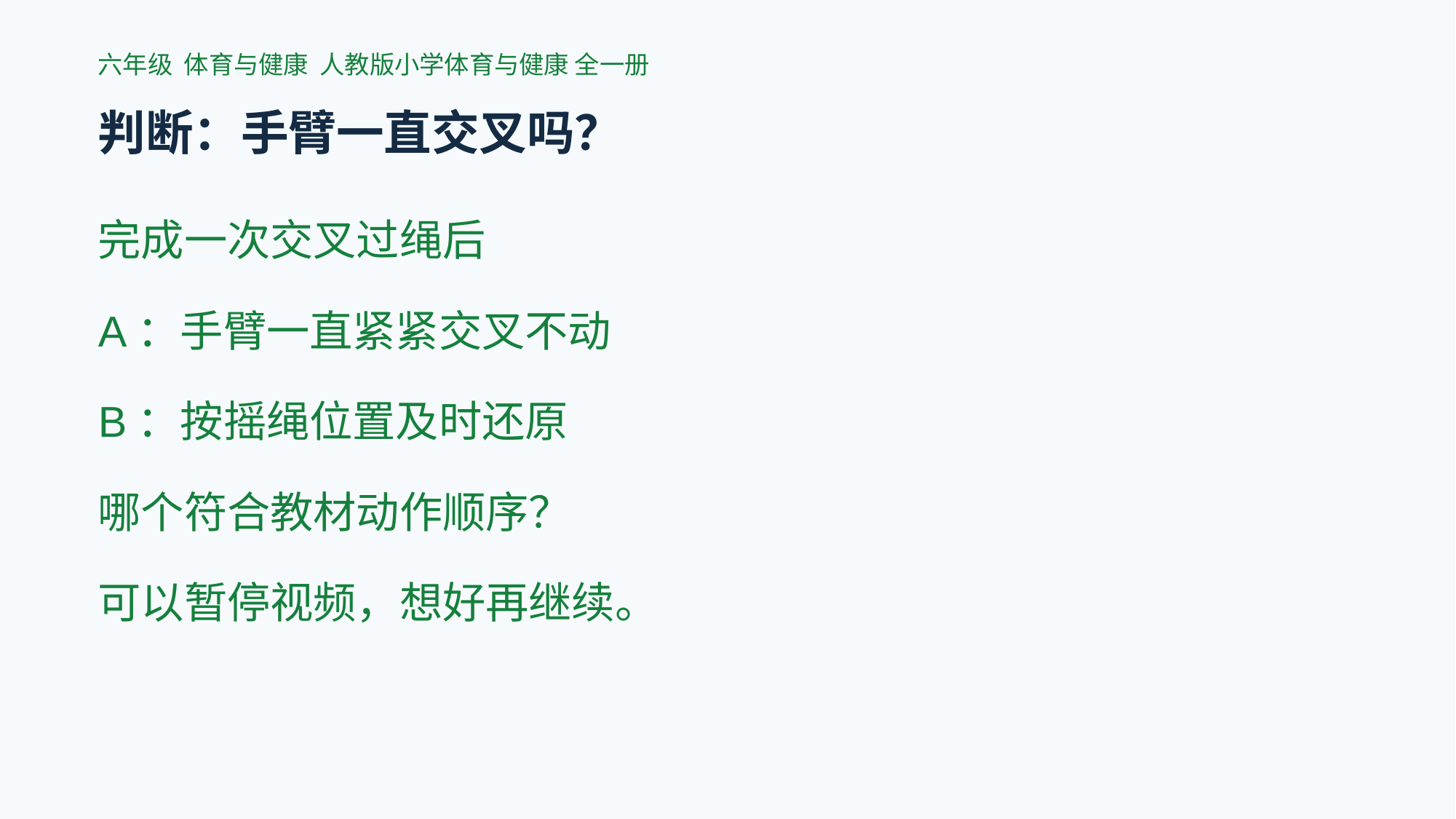

六年级  体育与健康  人教版小学体育与健康 全一册
判断：手臂一直交叉吗？
完成一次交叉过绳后
A：手臂一直紧紧交叉不动
B：按摇绳位置及时还原
哪个符合教材动作顺序？
可以暂停视频，想好再继续。